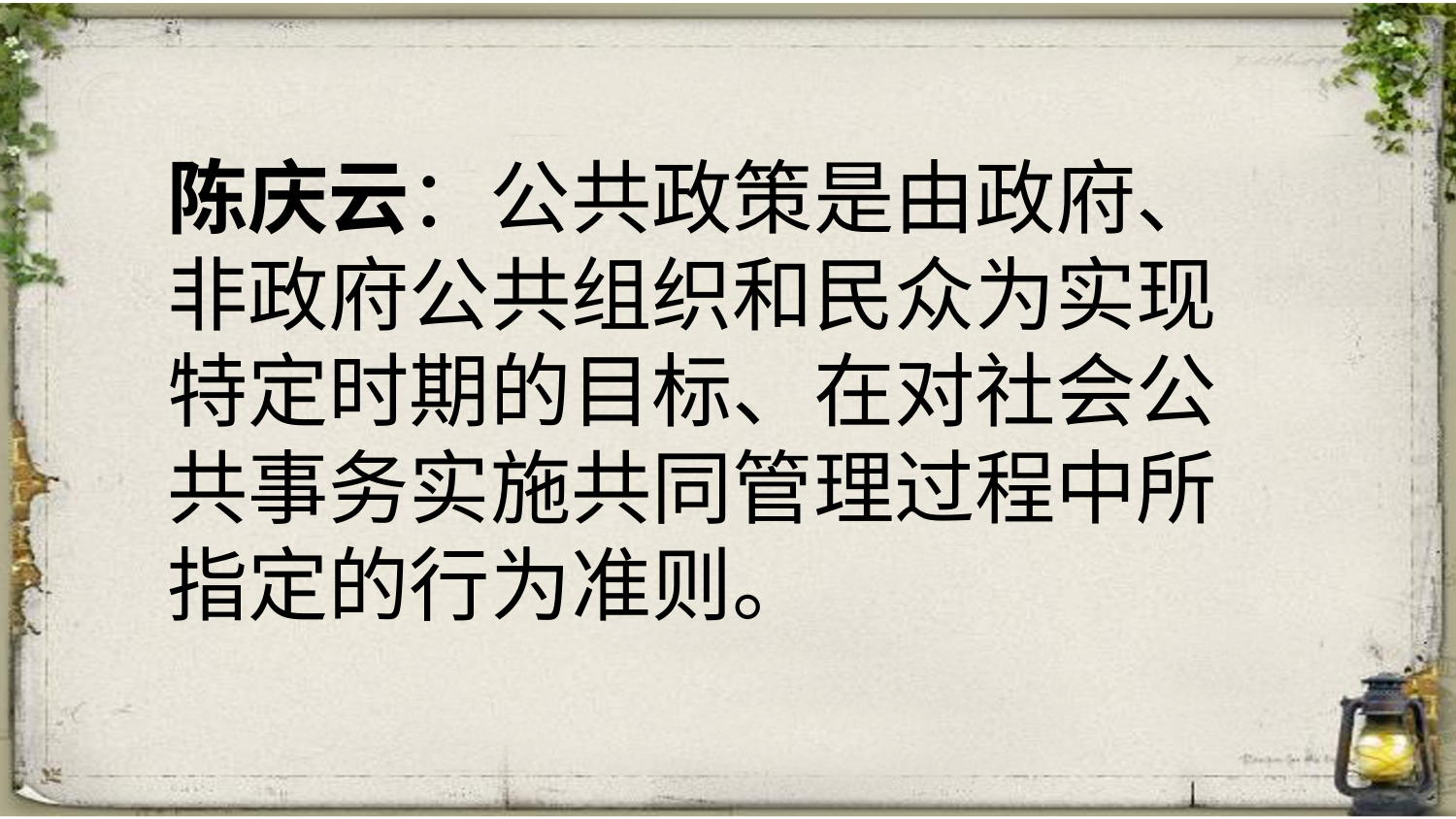

陈庆云：公共政策是由政府、非政府公共组织和民众为实现特定时期的目标、在对社会公共事务实施共同管理过程中所指定的行为准则。